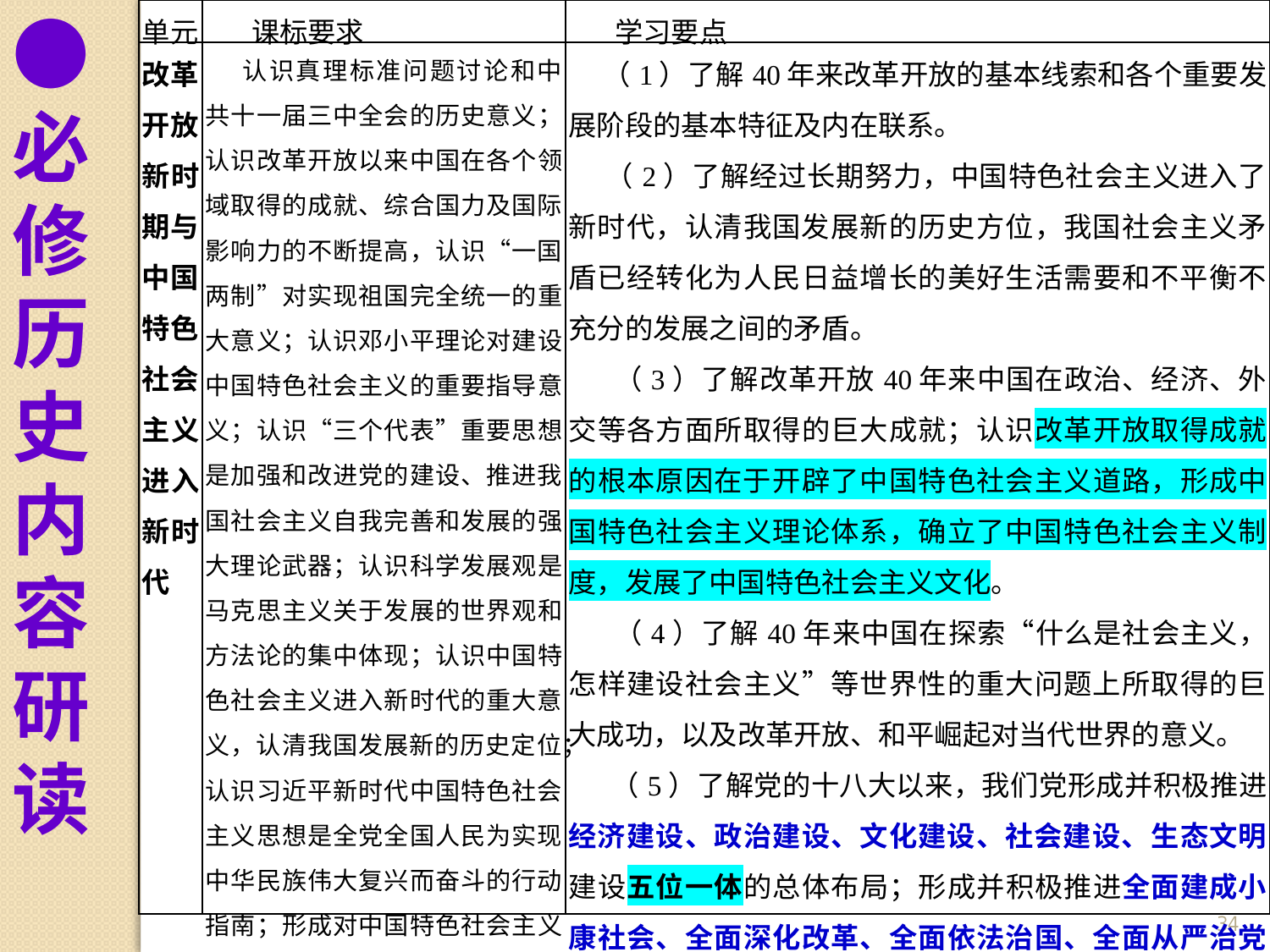

●必修历史内容研读
| 单元 | 课标要求 | 学习要点 |
| --- | --- | --- |
| 改革开放新时期与中国特色社会主义进入新时代 | 认识真理标准问题讨论和中共十一届三中全会的历史意义；认识改革开放以来中国在各个领域取得的成就、综合国力及国际影响力的不断提高，认识“一国两制”对实现祖国完全统一的重大意义；认识邓小平理论对建设中国特色社会主义的重要指导意义；认识“三个代表”重要思想是加强和改进党的建设、推进我国社会主义自我完善和发展的强大理论武器；认识科学发展观是马克思主义关于发展的世界观和方法论的集中体现；认识中国特色社会主义进入新时代的重大意义，认清我国发展新的历史定位；认识习近平新时代中国特色社会主义思想是全党全国人民为实现中华民族伟大复兴而奋斗的行动指南；形成对中国特色社会主义道路、理论体系、制度、文化的形成过程及意义的系统认识。 | （1）了解40年来改革开放的基本线索和各个重要发展阶段的基本特征及内在联系。 （2）了解经过长期努力，中国特色社会主义进入了新时代，认清我国发展新的历史方位，我国社会主义矛盾已经转化为人民日益增长的美好生活需要和不平衡不充分的发展之间的矛盾。 （3）了解改革开放40年来中国在政治、经济、外交等各方面所取得的巨大成就；认识改革开放取得成就的根本原因在于开辟了中国特色社会主义道路，形成中国特色社会主义理论体系，确立了中国特色社会主义制度，发展了中国特色社会主义文化。 （4）了解40年来中国在探索“什么是社会主义，怎样建设社会主义”等世界性的重大问题上所取得的巨大成功，以及改革开放、和平崛起对当代世界的意义。 （5）了解党的十八大以来，我们党形成并积极推进经济建设、政治建设、文化建设、社会建设、生态文明建设五位一体的总体布局；形成并积极推进全面建成小康社会、全面深化改革、全面依法治国、全面从严治党的战略布局；形成对中国特色社会主义道路、理论体系、制度、文化的形成过程及意义的整体认识。 |
34